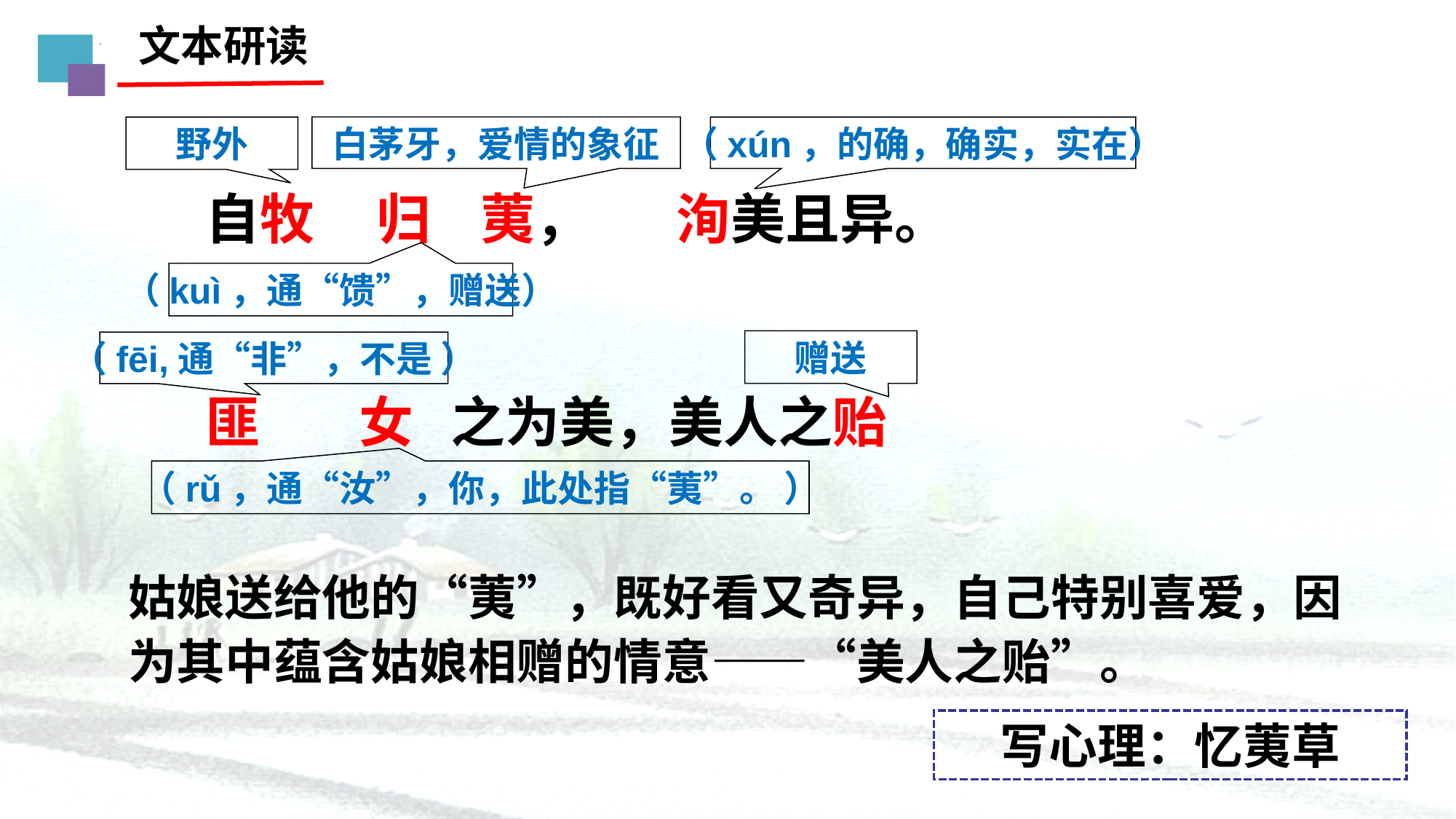

文本研读

自牧     归    荑，       洵美且异。

匪        女   之为美，美人之贻

白茅牙，爱情的象征
野外
（xún，的确，确实，实在）
（kuì，通“馈”，赠送）
赠送
（fēi,通“非”，不是 ）
（rǔ，通“汝”，你，此处指“荑”。 ）
姑娘送给他的“荑”，既好看又奇异，自己特别喜爱，因为其中蕴含姑娘相赠的情意——“美人之贻”。
写心理：忆荑草